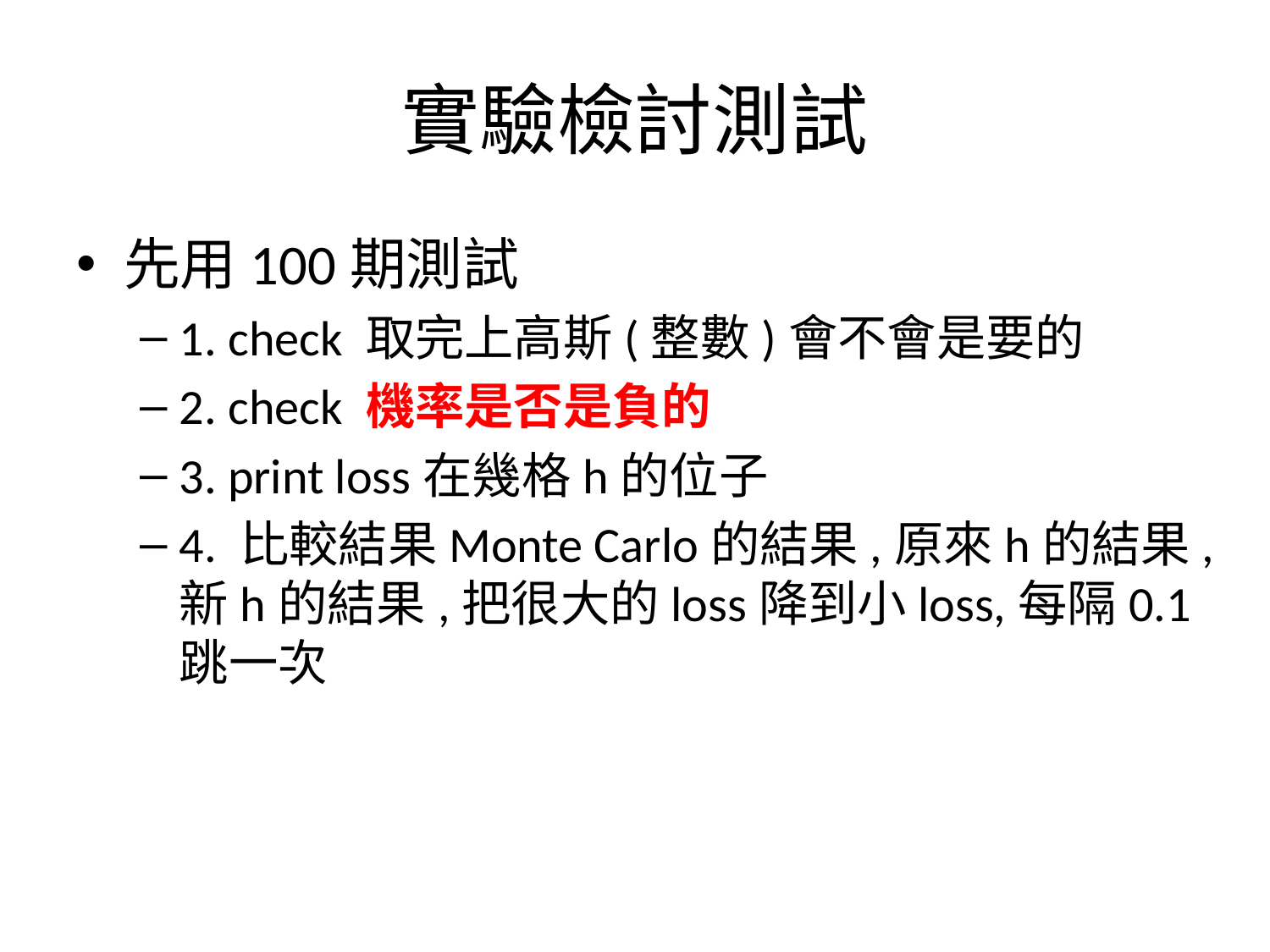

# 實驗檢討測試
先用100期測試
1. check 取完上高斯(整數)會不會是要的
2. check 機率是否是負的
3. print loss在幾格h的位子
4. 比較結果Monte Carlo的結果,原來h的結果,新h的結果,把很大的loss降到小loss,每隔0.1跳一次